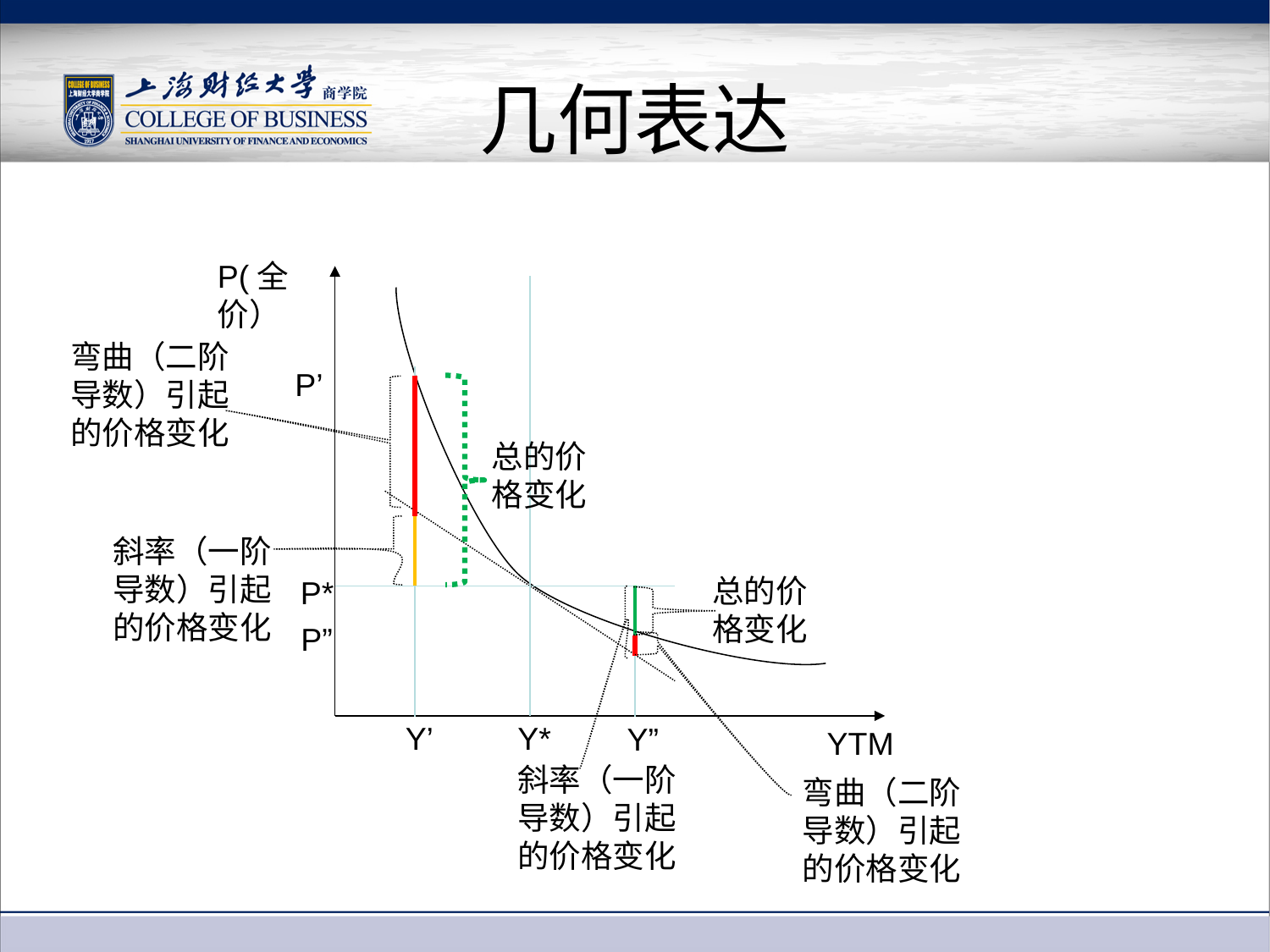

# 几何表达
P(全价）

弯曲（二阶导数）引起的价格变化
P’

总的价格变化

斜率（一阶导数）引起的价格变化
总的价格变化
P*

P”

Y*
Y’
Y”
YTM
斜率（一阶导数）引起的价格变化
弯曲（二阶导数）引起的价格变化